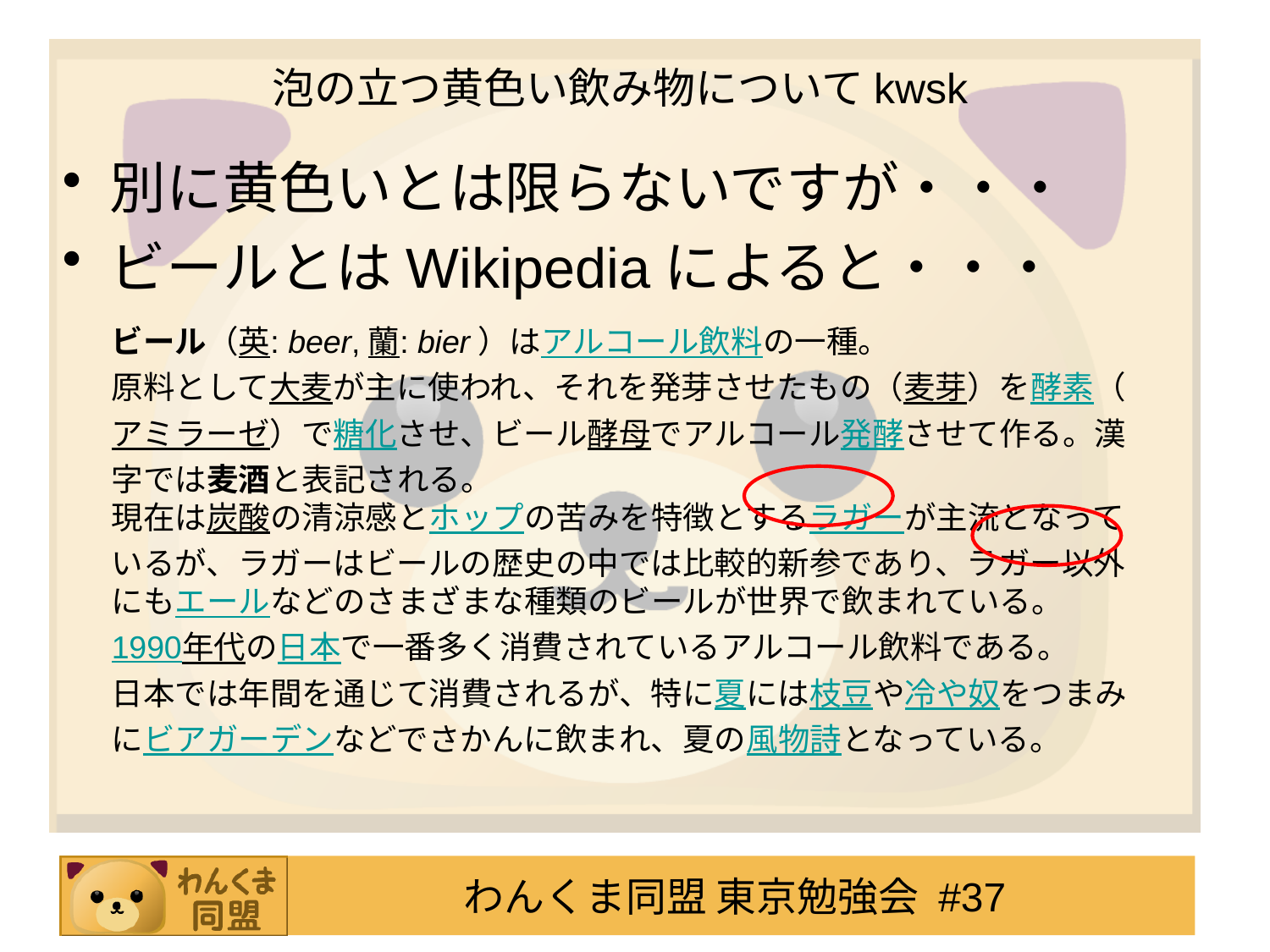

# 泡の立つ黄色い飲み物についてkwsk
別に黄色いとは限らないですが・・・
ビールとはWikipediaによると・・・
ビール（英: beer,蘭: bier）はアルコール飲料の一種。
原料として大麦が主に使われ、それを発芽させたもの（麦芽）を酵素（アミラーゼ）で糖化させ、ビール酵母でアルコール発酵させて作る。漢字では麦酒と表記される。
現在は炭酸の清涼感とホップの苦みを特徴とするラガーが主流となっているが、ラガーはビールの歴史の中では比較的新参であり、ラガー以外にもエールなどのさまざまな種類のビールが世界で飲まれている。
1990年代の日本で一番多く消費されているアルコール飲料である。
日本では年間を通じて消費されるが、特に夏には枝豆や冷や奴をつまみにビアガーデンなどでさかんに飲まれ、夏の風物詩となっている。